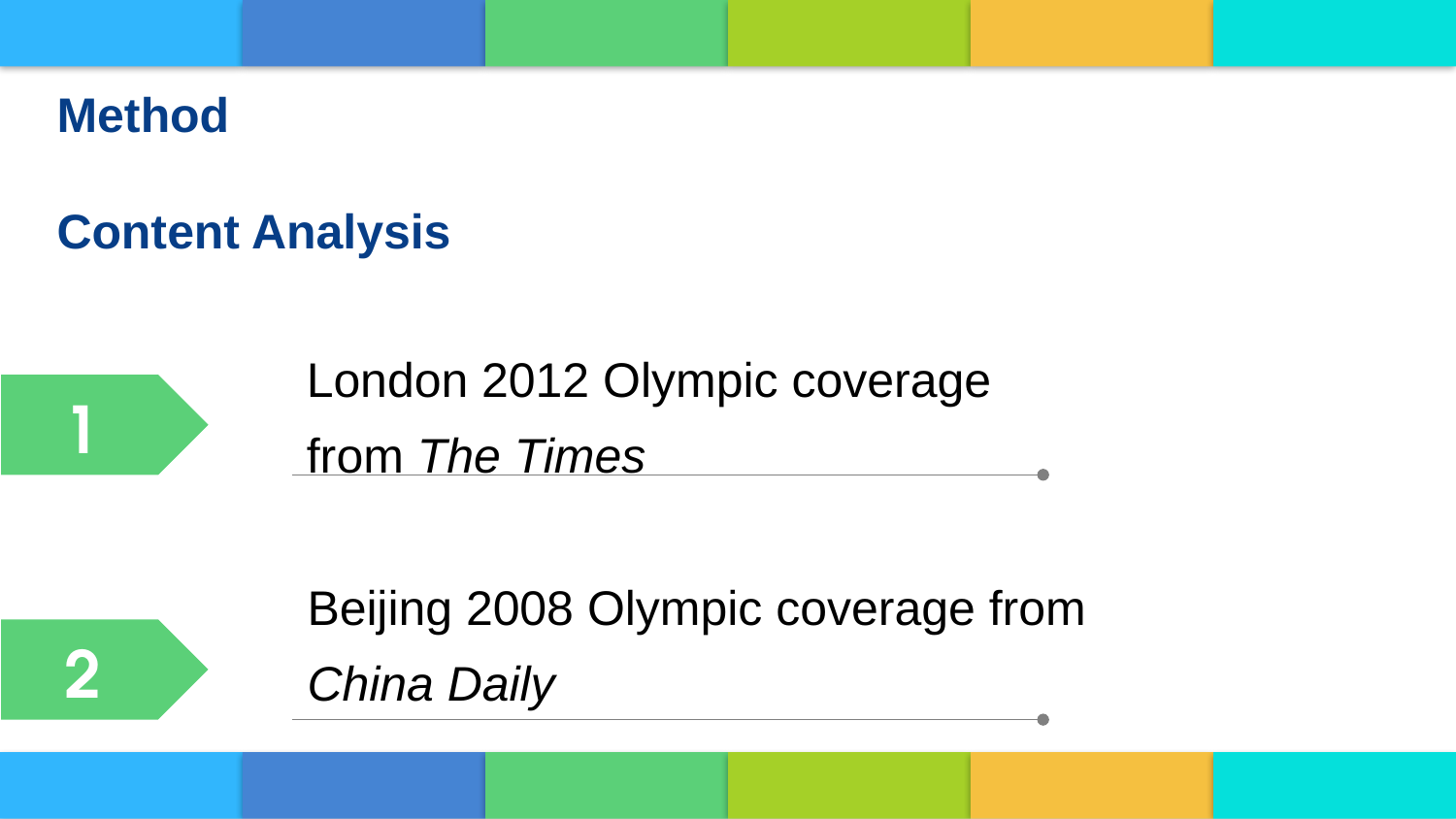

Method

Content Analysis
London 2012 Olympic coverage from The Times

1
点击添加标题
1
Beijing 2008 Olympic coverage from China Daily
点击添加标题

2